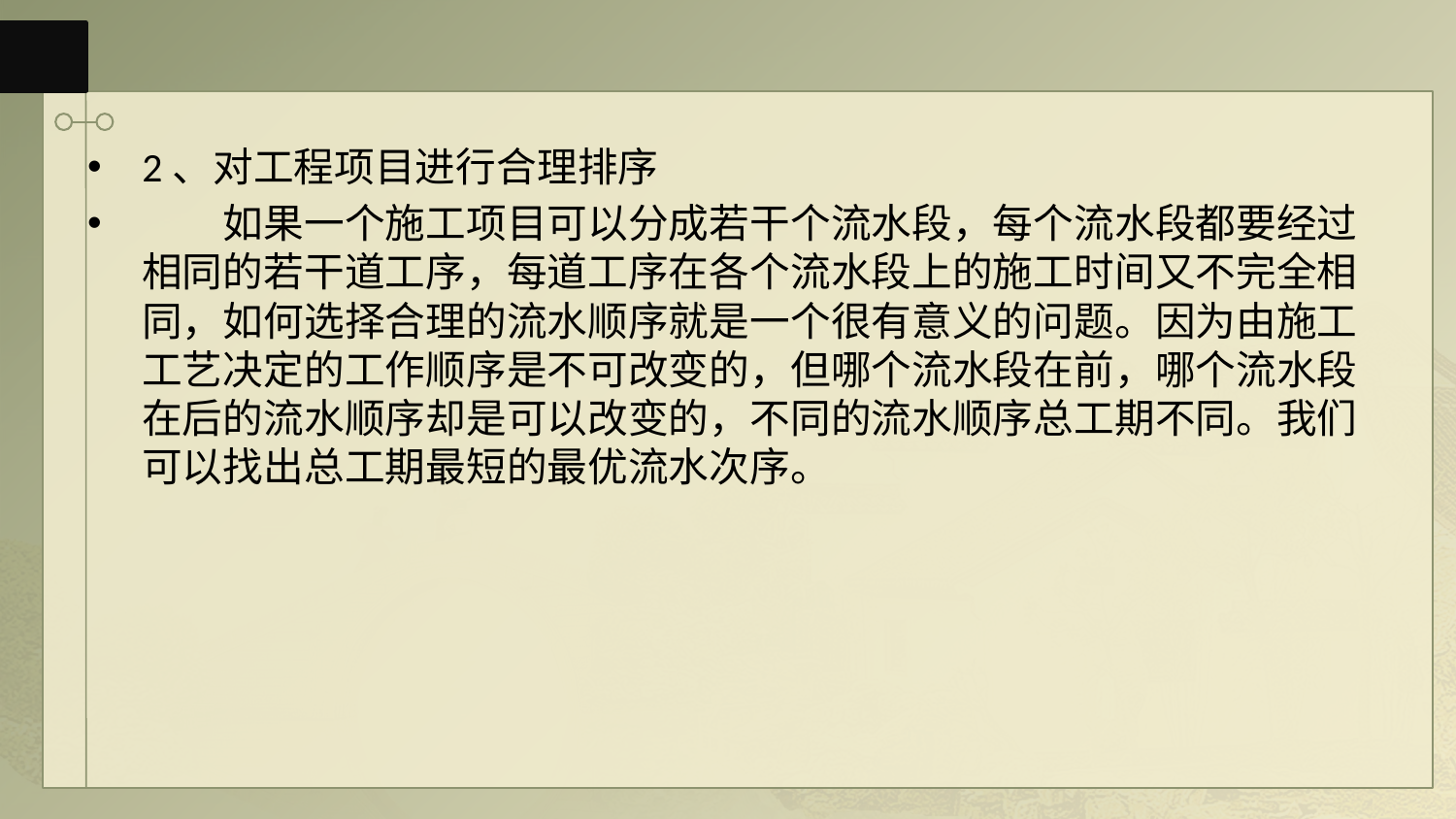

#
2、对工程项目进行合理排序
　　如果一个施工项目可以分成若干个流水段，每个流水段都要经过相同的若干道工序，每道工序在各个流水段上的施工时间又不完全相同，如何选择合理的流水顺序就是一个很有意义的问题。因为由施工工艺决定的工作顺序是不可改变的，但哪个流水段在前，哪个流水段在后的流水顺序却是可以改变的，不同的流水顺序总工期不同。我们可以找出总工期最短的最优流水次序。